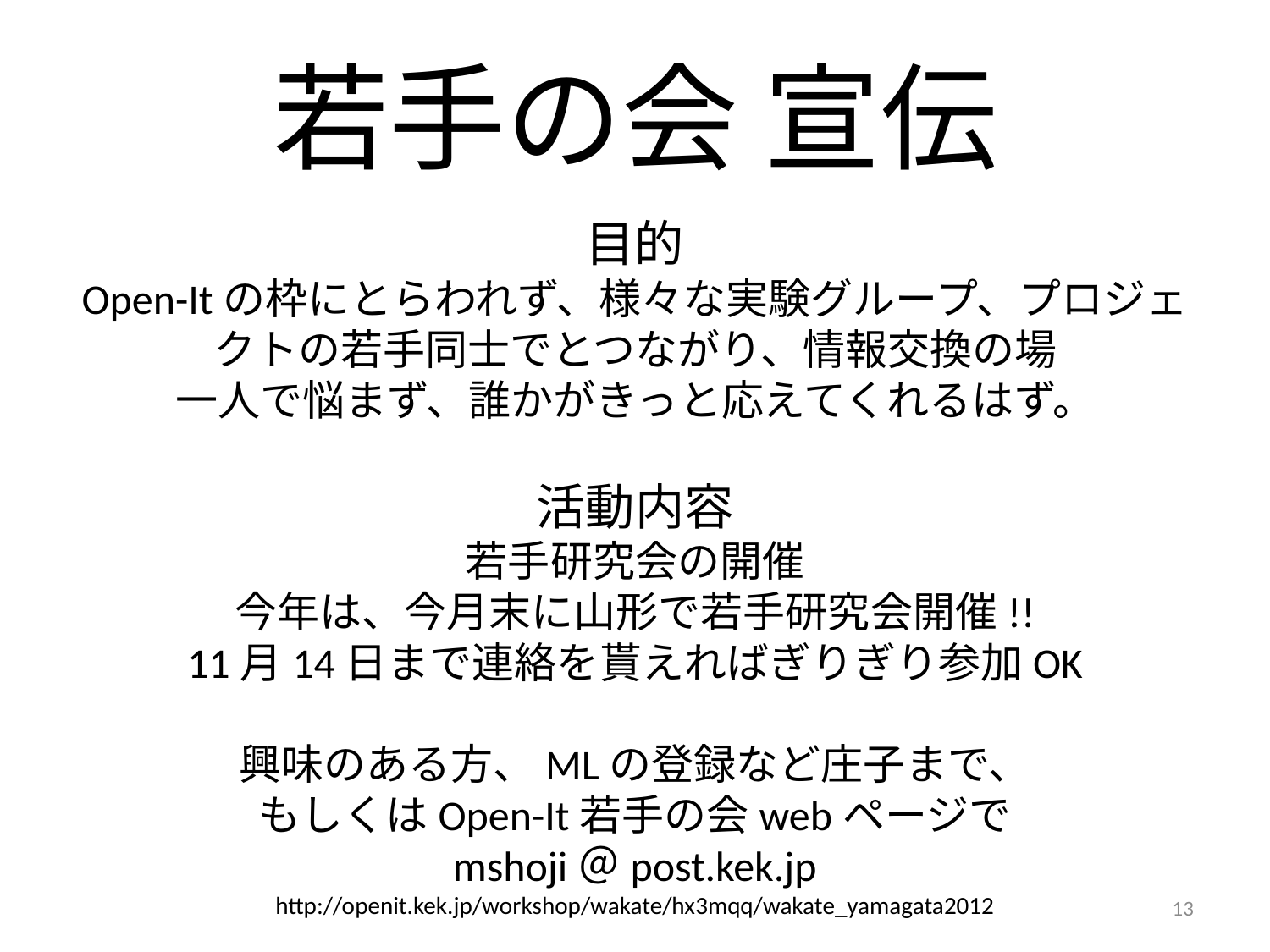

若手の会 宣伝
目的
Open-Itの枠にとらわれず、様々な実験グループ、プロジェクトの若手同士でとつながり、情報交換の場
一人で悩まず、誰かがきっと応えてくれるはず。

活動内容
若手研究会の開催
今年は、今月末に山形で若手研究会開催!!
11月14日まで連絡を貰えればぎりぎり参加OK

興味のある方、MLの登録など庄子まで、
もしくはOpen-It若手の会webページで
mshoji＠post.kek.jp
http://openit.kek.jp/workshop/wakate/hx3mqq/wakate_yamagata2012
13